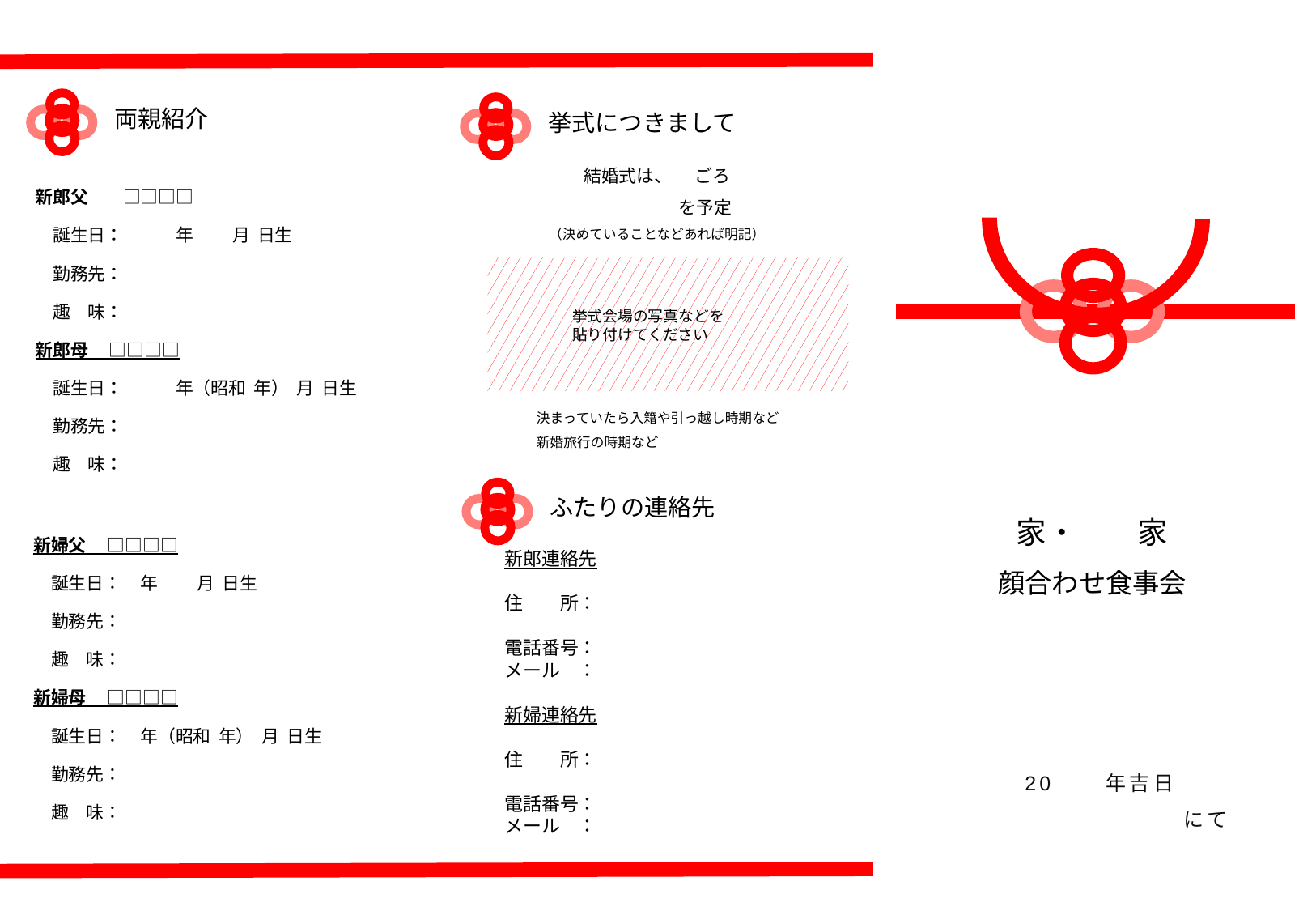

両親紹介
挙式につきまして

結婚式は、      ごろ
                        を予定
（決めていることなどあれば明記）

　　　　　決まっていたら入籍や引っ越し時期など
　　　　　新婚旅行の時期など

新郎父　　□□□□

　誕生日：　　　年　　 月  日生

　勤務先：

　趣　味：

新郎母　 □□□□

　誕生日：　　　年（昭和  年）  月  日生

　勤務先：

　趣　味：

挙式会場の写真などを貼り付けてください
家・　　家
顔合わせ食事会

ふたりの連絡先

新婦父　 □□□□

　誕生日：     年　　 月  日生

　勤務先：

　趣　味：

新婦母　 □□□□

　誕生日：     年（昭和  年）  月  日生

　勤務先：

　趣　味：

新郎連絡先

住　　所：

電話番号：
メール　：

新婦連絡先

住　　所：

電話番号：
メール　：
20　　年吉日
　　　　　　　　　にて